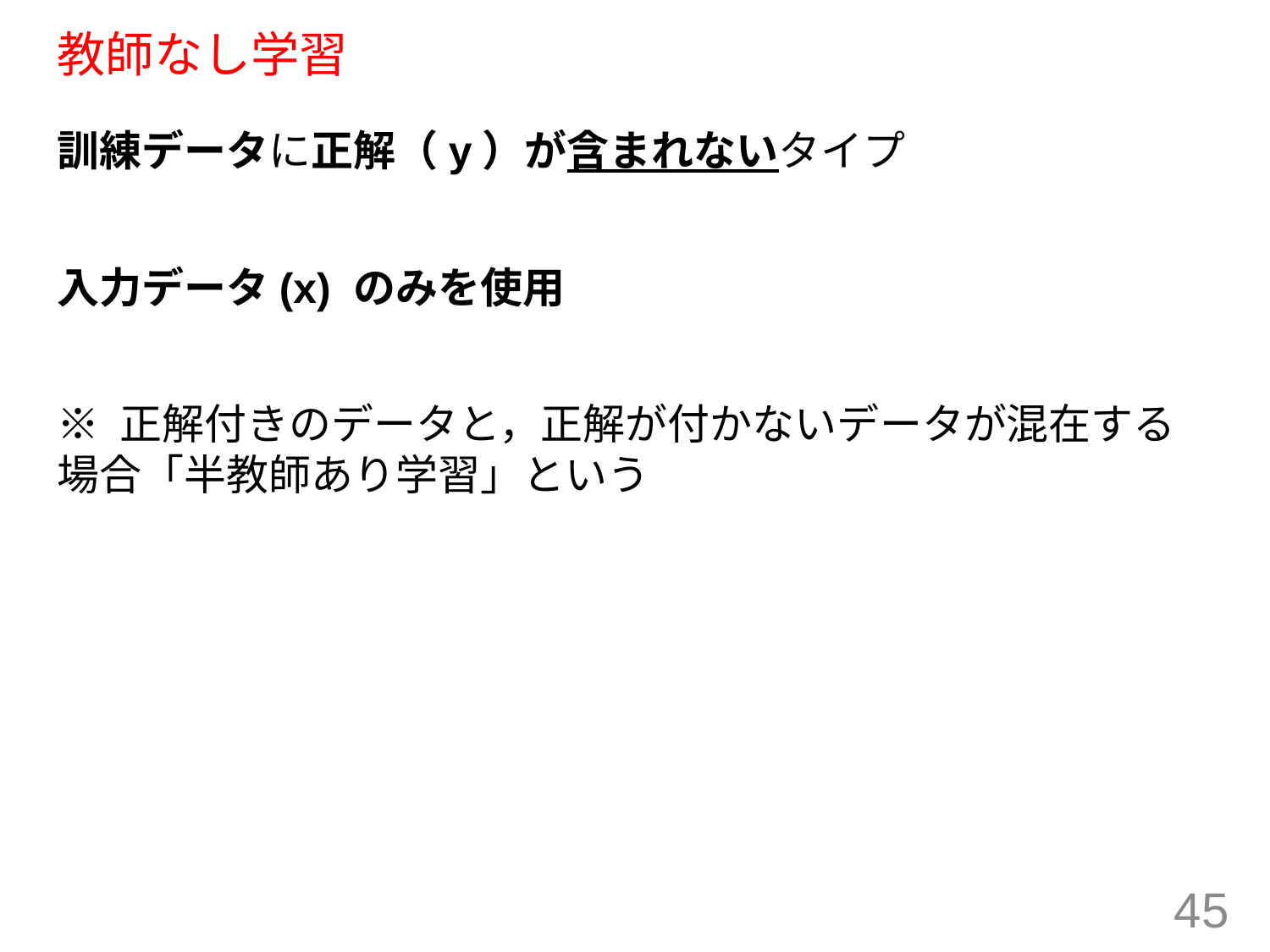

# 教師なし学習
訓練データに正解（y）が含まれないタイプ

入力データ(x) のみを使用

※ 正解付きのデータと，正解が付かないデータが混在する場合「半教師あり学習」という
45